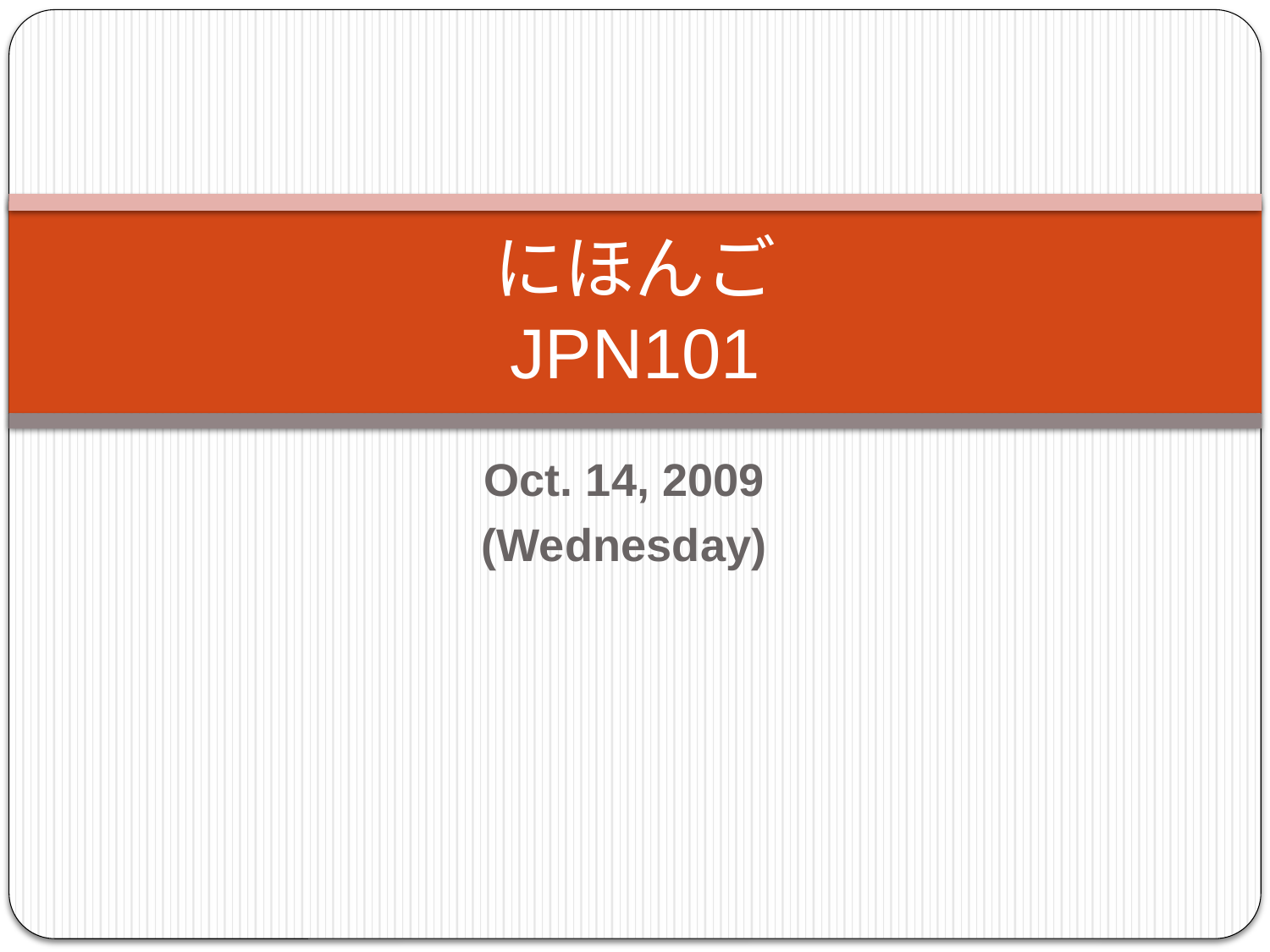

# にほんご JPN101
Oct. 14, 2009
(Wednesday)